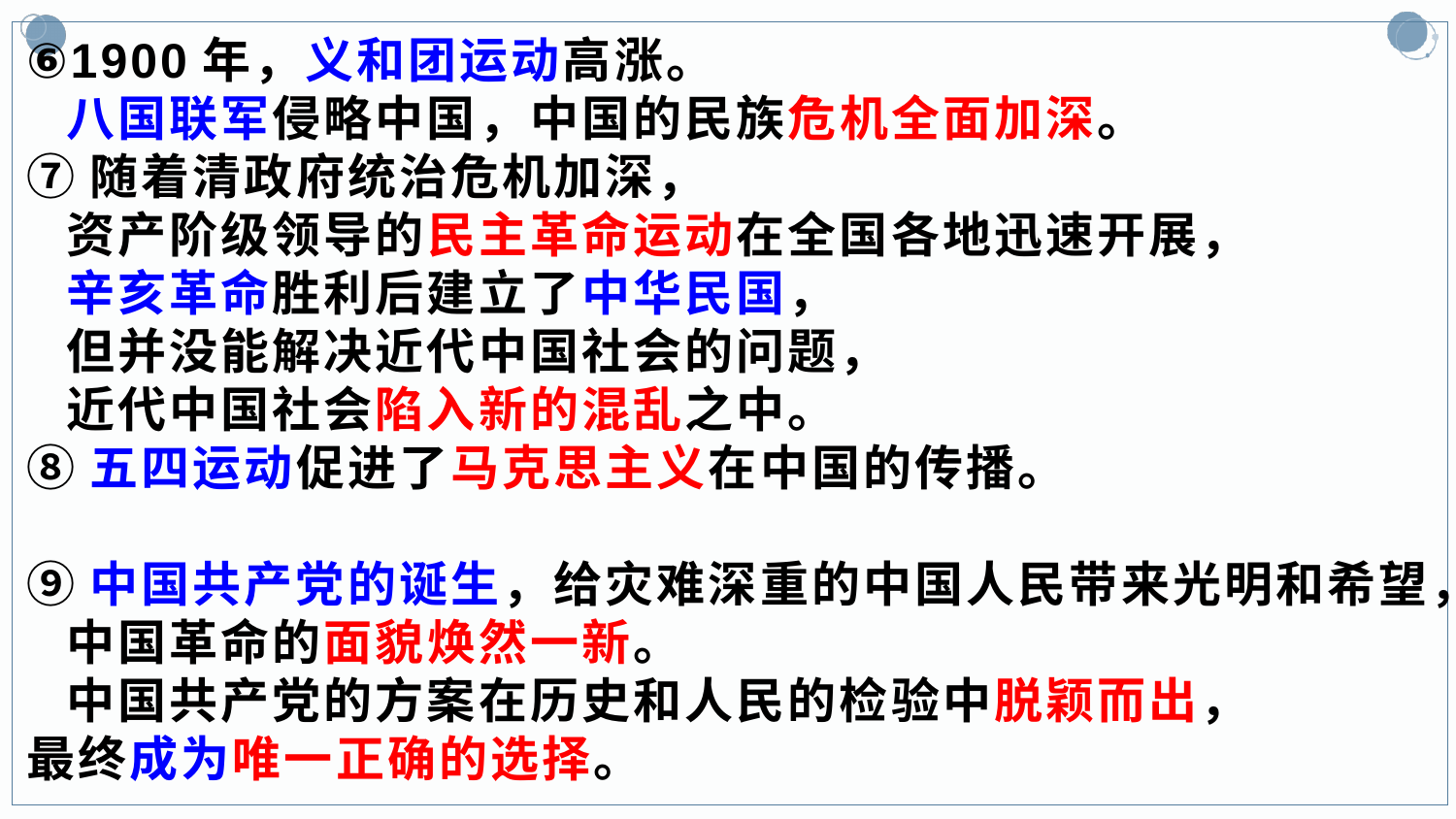

⑥1900年，义和团运动高涨。
  八国联军侵略中国，中国的民族危机全面加深。
⑦随着清政府统治危机加深，
  资产阶级领导的民主革命运动在全国各地迅速开展，
  辛亥革命胜利后建立了中华民国，
  但并没能解决近代中国社会的问题，
  近代中国社会陷入新的混乱之中。
⑧五四运动促进了马克思主义在中国的传播。

⑨中国共产党的诞生，给灾难深重的中国人民带来光明和希望，
  中国革命的面貌焕然一新。
  中国共产党的方案在历史和人民的检验中脱颖而出，
最终成为唯一正确的选择。